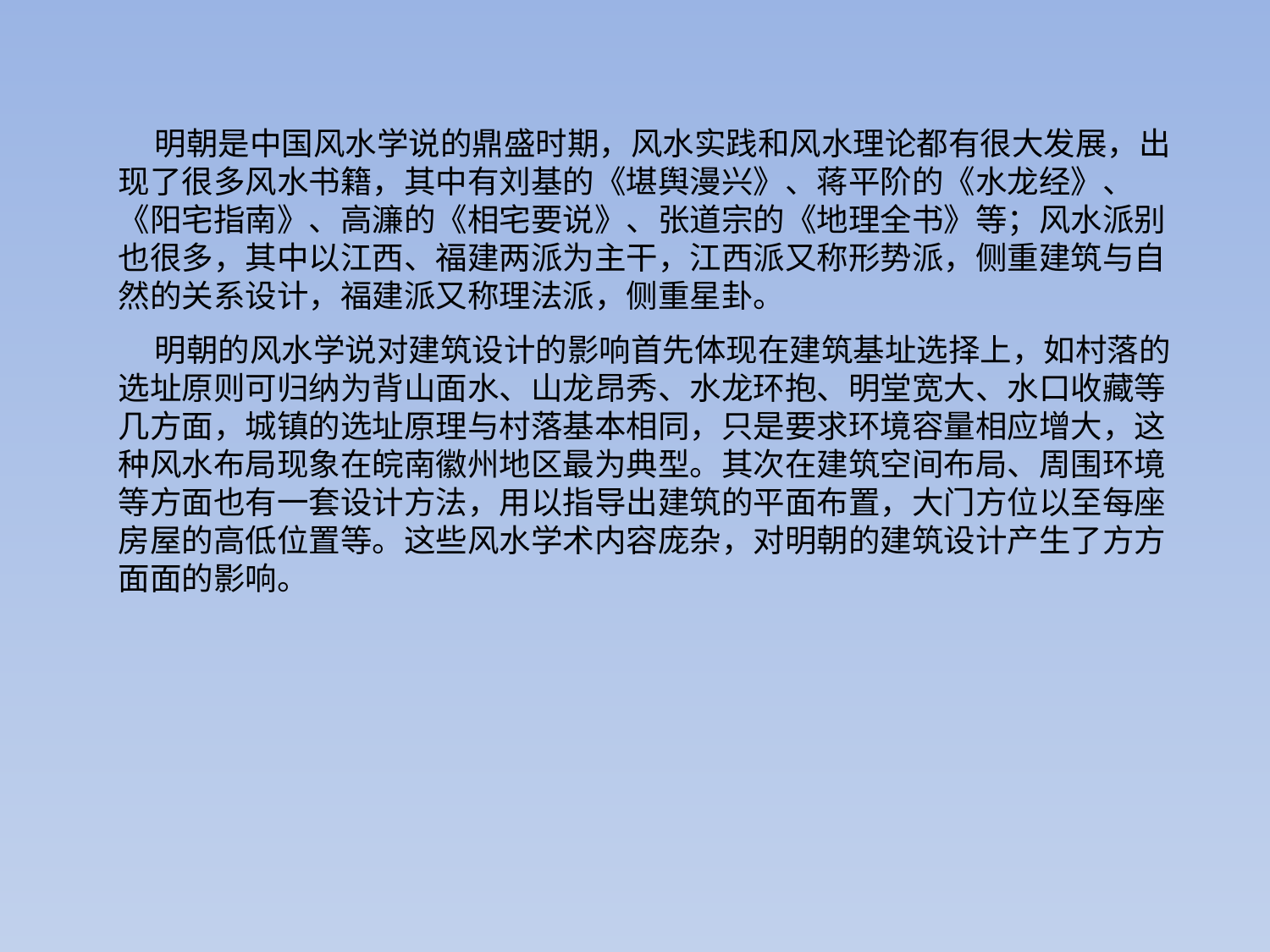

明朝是中国风水学说的鼎盛时期，风水实践和风水理论都有很大发展，出现了很多风水书籍，其中有刘基的《堪舆漫兴》、蒋平阶的《水龙经》、《阳宅指南》、高濂的《相宅要说》、张道宗的《地理全书》等；风水派别也很多，其中以江西、福建两派为主干，江西派又称形势派，侧重建筑与自然的关系设计，福建派又称理法派，侧重星卦。
    明朝的风水学说对建筑设计的影响首先体现在建筑基址选择上，如村落的选址原则可归纳为背山面水、山龙昂秀、水龙环抱、明堂宽大、水口收藏等几方面，城镇的选址原理与村落基本相同，只是要求环境容量相应增大，这种风水布局现象在皖南徽州地区最为典型。其次在建筑空间布局、周围环境等方面也有一套设计方法，用以指导出建筑的平面布置，大门方位以至每座房屋的高低位置等。这些风水学术内容庞杂，对明朝的建筑设计产生了方方面面的影响。